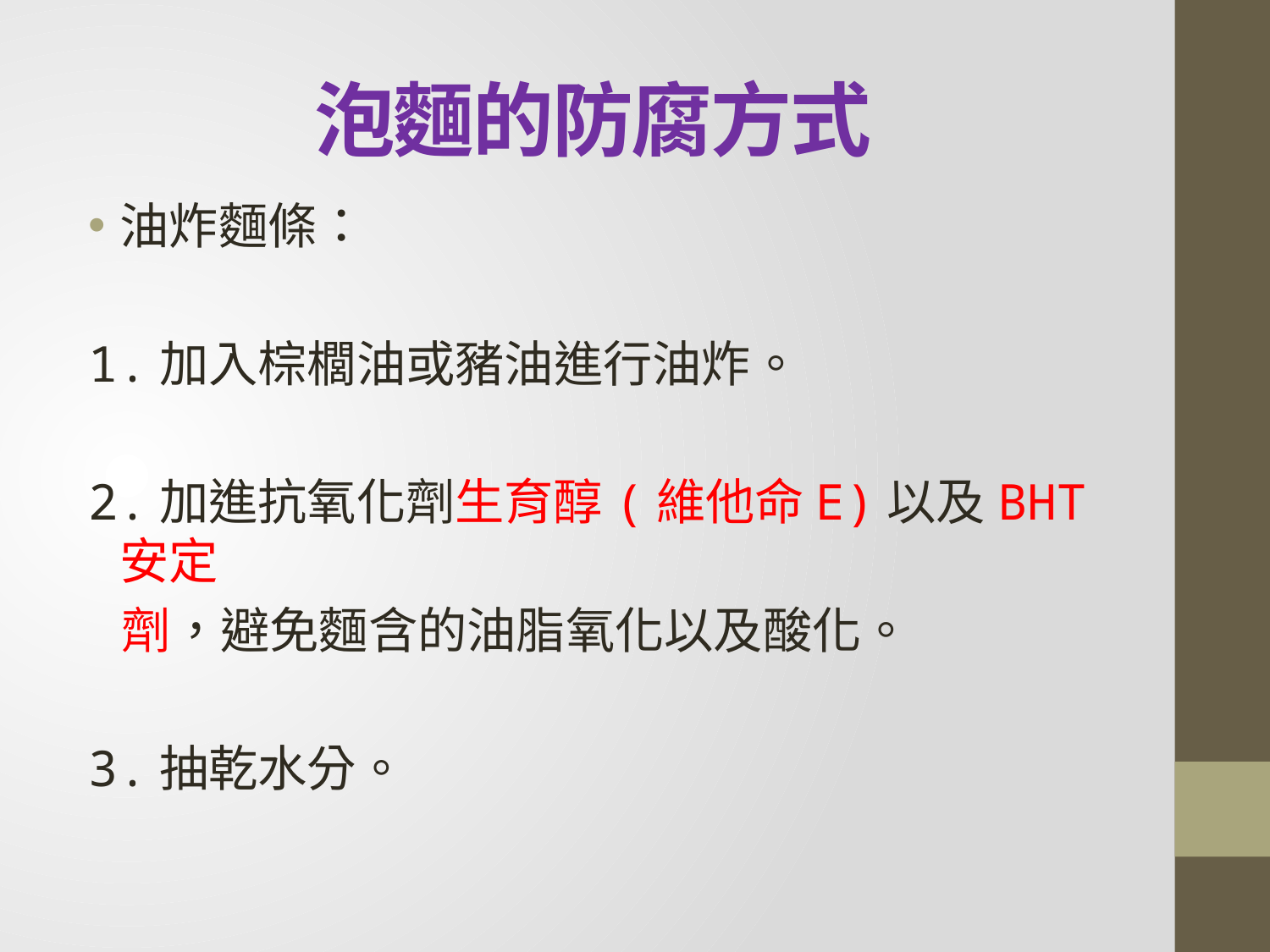

# 泡麵的防腐方式
油炸麵條：

1.加入棕櫚油或豬油進行油炸。

2.加進抗氧化劑生育醇(維他命E)以及BHT安定
  劑，避免麵含的油脂氧化以及酸化。

3.抽乾水分。